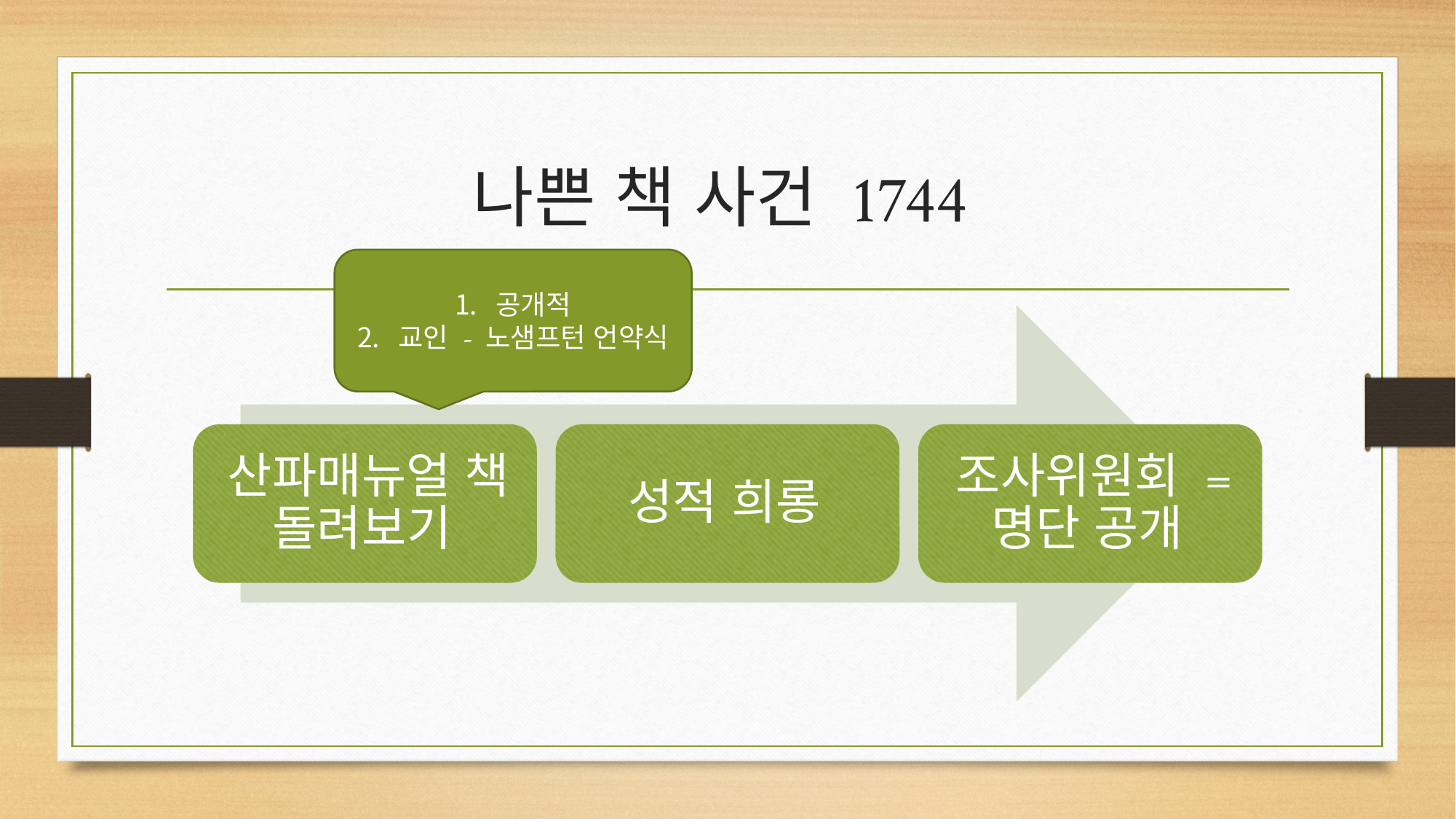

# 나쁜 책 사건 1744
공개적
교인 - 노샘프턴 언약식
산파매뉴얼 책 돌려보기
성적 희롱
조사위원회 = 명단 공개